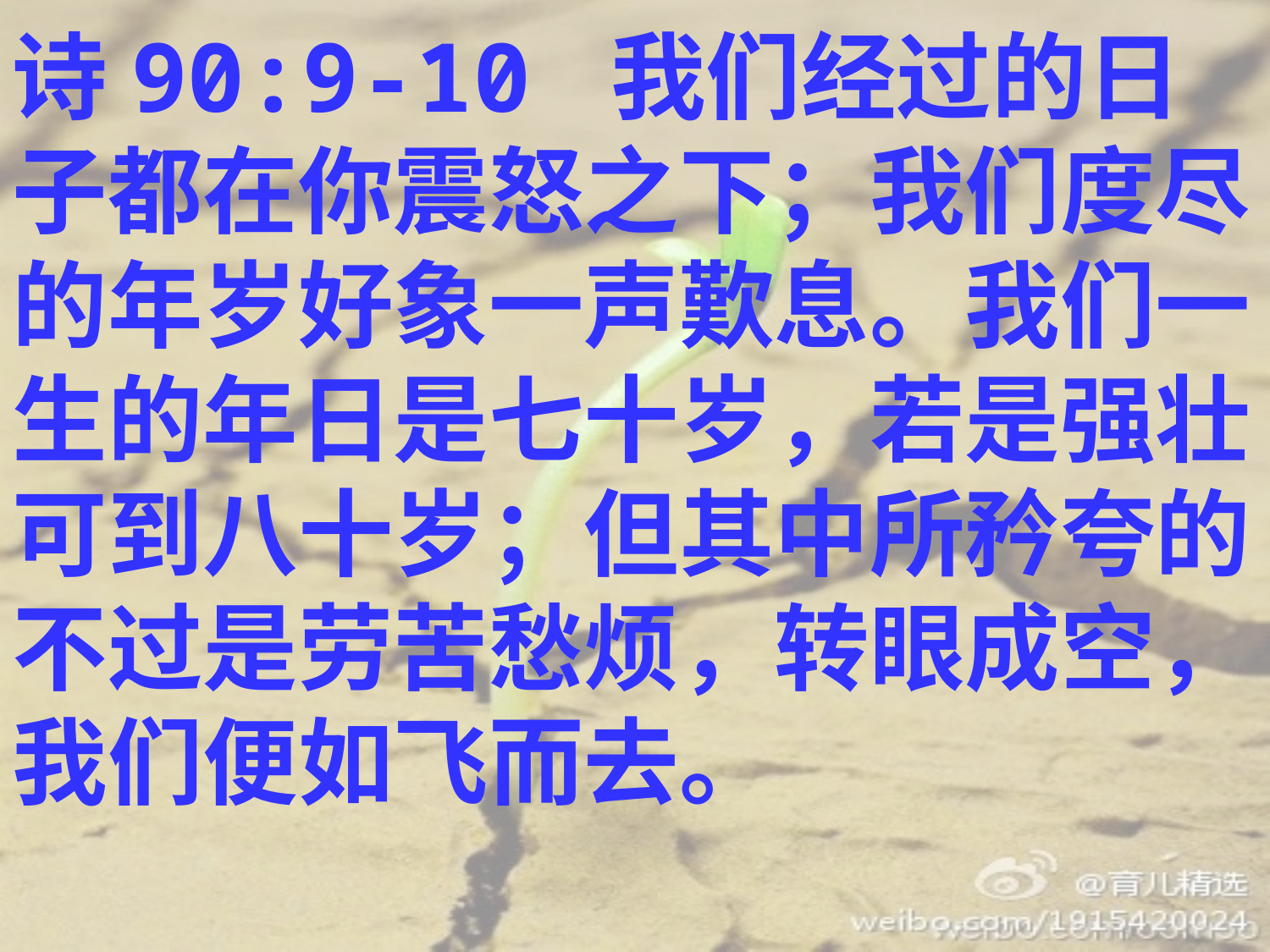

诗90:9-10 我们经过的日子都在你震怒之下；我们度尽的年岁好象一声歎息。我们一生的年日是七十岁，若是强壮可到八十岁；但其中所矜夸的不过是劳苦愁烦，转眼成空，我们便如飞而去。